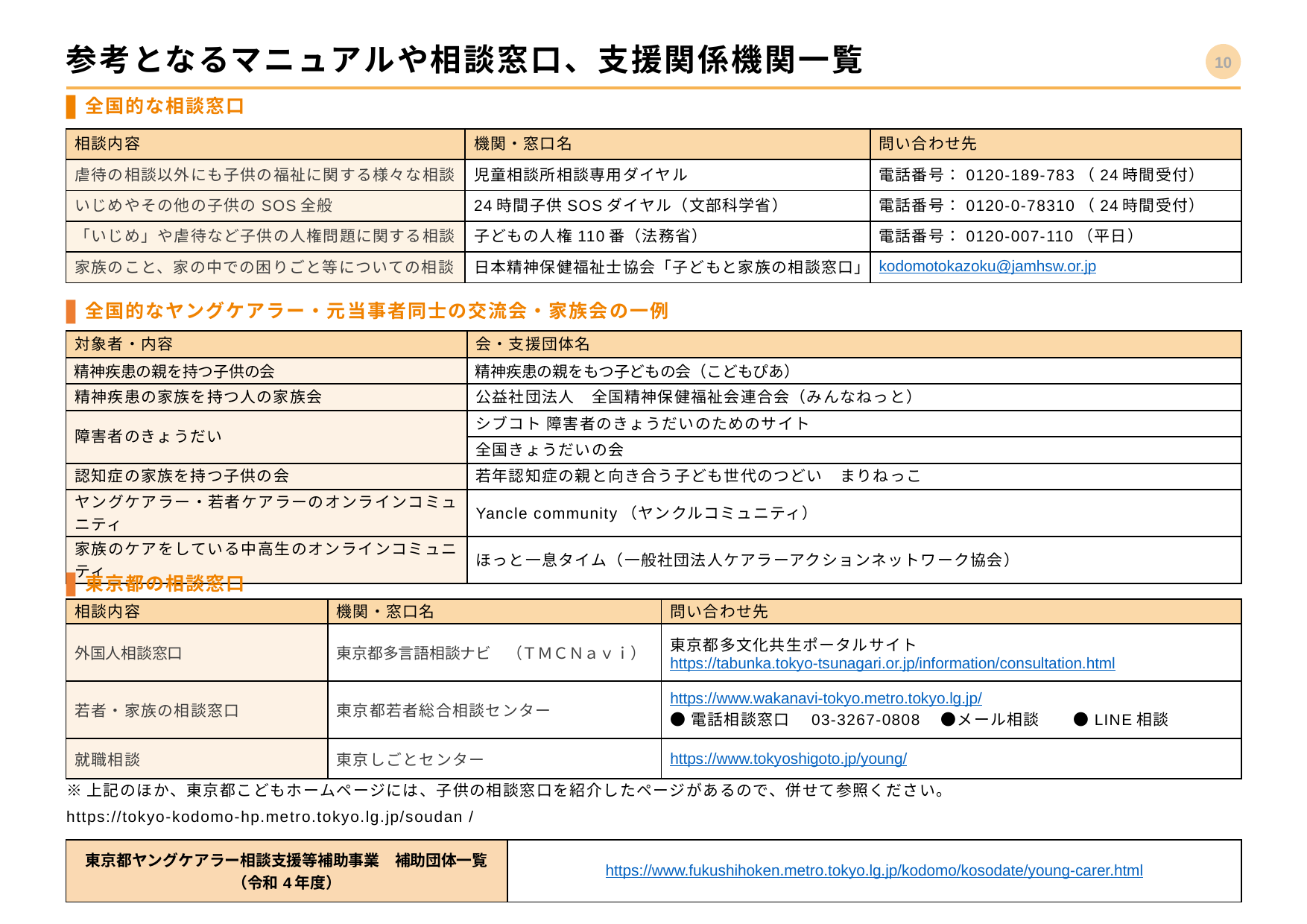

# 参考となるマニュアルや相談窓口、支援関係機関一覧
10
全国的な相談窓口

| 相談内容 | 機関・窓口名 | 問い合わせ先 |
| --- | --- | --- |
| 虐待の相談以外にも子供の福祉に関する様々な相談 | 児童相談所相談専用ダイヤル | 電話番号：0120-189-783（24時間受付） |
| いじめやその他の子供のSOS全般 | 24時間子供SOSダイヤル（文部科学省） | 電話番号：0120-0-78310（24時間受付） |
| 「いじめ」や虐待など子供の人権問題に関する相談 | 子どもの人権110番（法務省） | 電話番号：0120-007-110（平日） |
| 家族のこと、家の中での困りごと等についての相談 | 日本精神保健福祉士協会「子どもと家族の相談窓口」 | kodomotokazoku@jamhsw.or.jp |
全国的なヤングケアラー・元当事者同士の交流会・家族会の一例

| 対象者・内容 | 会・支援団体名 |
| --- | --- |
| 精神疾患の親を持つ子供の会 | 精神疾患の親をもつ子どもの会（こどもぴあ） |
| 精神疾患の家族を持つ人の家族会 | 公益社団法人　全国精神保健福祉会連合会（みんなねっと） |
| 障害者のきょうだい | シブコト 障害者のきょうだいのためのサイト |
|  | 全国きょうだいの会 |
| 認知症の家族を持つ子供の会 | 若年認知症の親と向き合う子ども世代のつどい　まりねっこ |
| ヤングケアラー・若者ケアラーのオンラインコミュニティ | Yancle community（ヤンクルコミュニティ） |
| 家族のケアをしている中高生のオンラインコミュニティ | ほっと一息タイム（一般社団法人ケアラーアクションネットワーク協会） |
東京都の相談窓口

| 相談内容 | 機関・窓口名 | 問い合わせ先 |
| --- | --- | --- |
| 外国人相談窓口 | 東京都多言語相談ナビ　（ＴＭＣＮａｖｉ） | 東京都多文化共生ポータルサイト https://tabunka.tokyo-tsunagari.or.jp/information/consultation.html |
| 若者・家族の相談窓口 | 東京都若者総合相談センター | https://www.wakanavi-tokyo.metro.tokyo.lg.jp/ ●電話相談窓口　03-3267-0808　●メール相談　　●LINE相談 |
| 就職相談 | 東京しごとセンター | https://www.tokyoshigoto.jp/young/ |
※上記のほか、東京都こどもホームページには、子供の相談窓口を紹介したページがあるので、併せて参照ください。
https://tokyo-kodomo-hp.metro.tokyo.lg.jp/soudan /

| 東京都ヤングケアラー相談支援等補助事業　補助団体一覧 （令和4年度） | https://www.fukushihoken.metro.tokyo.lg.jp/kodomo/kosodate/young-carer.html |
| --- | --- |